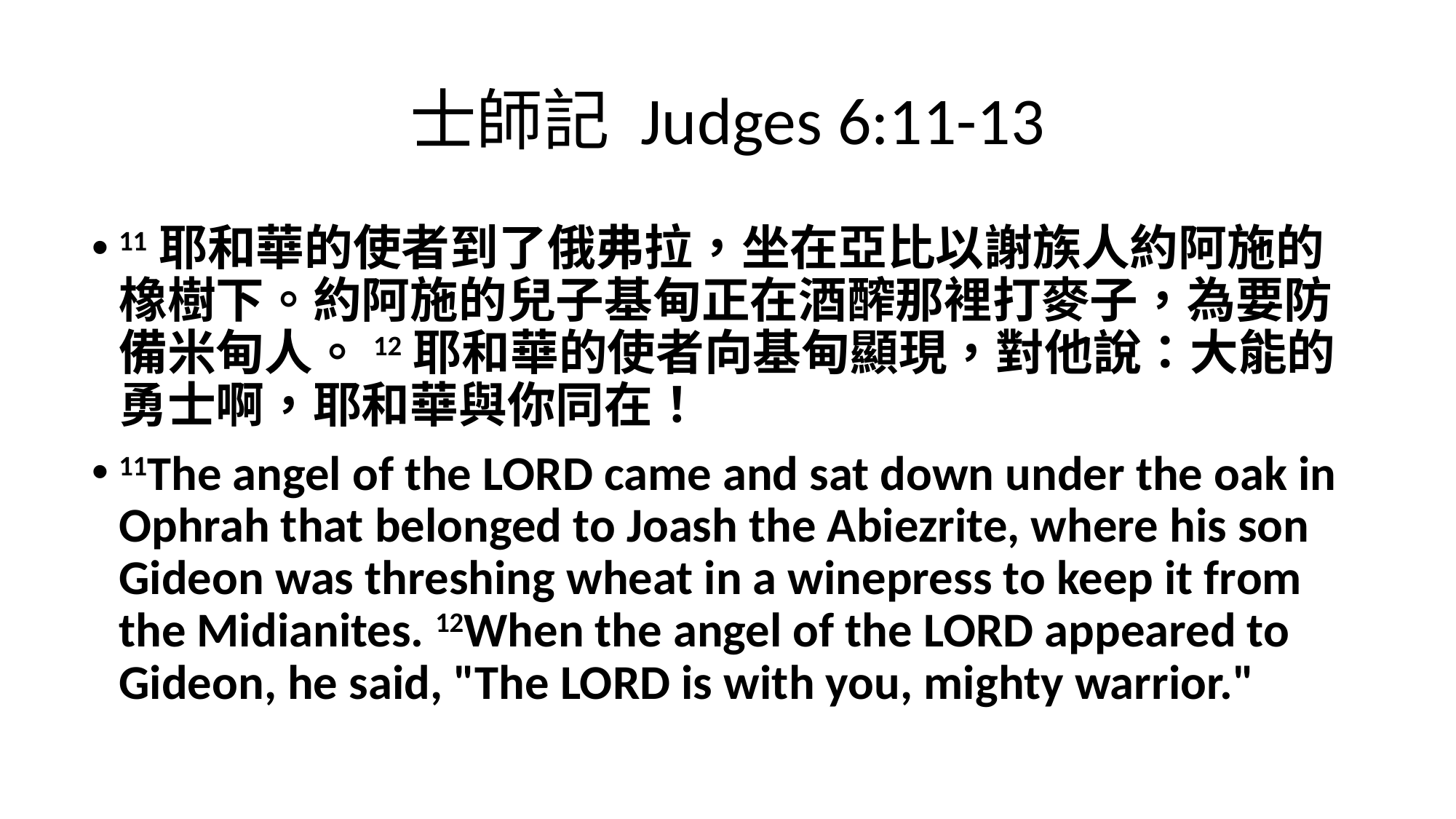

# 士師記 Judges 6:11-13
11耶和華的使者到了俄弗拉，坐在亞比以謝族人約阿施的橡樹下。約阿施的兒子基甸正在酒醡那裡打麥子，為要防備米甸人。12耶和華的使者向基甸顯現，對他說：大能的勇士啊，耶和華與你同在！
11The angel of the LORD came and sat down under the oak in Ophrah that belonged to Joash the Abiezrite, where his son Gideon was threshing wheat in a winepress to keep it from the Midianites. 12When the angel of the LORD appeared to Gideon, he said, "The LORD is with you, mighty warrior."